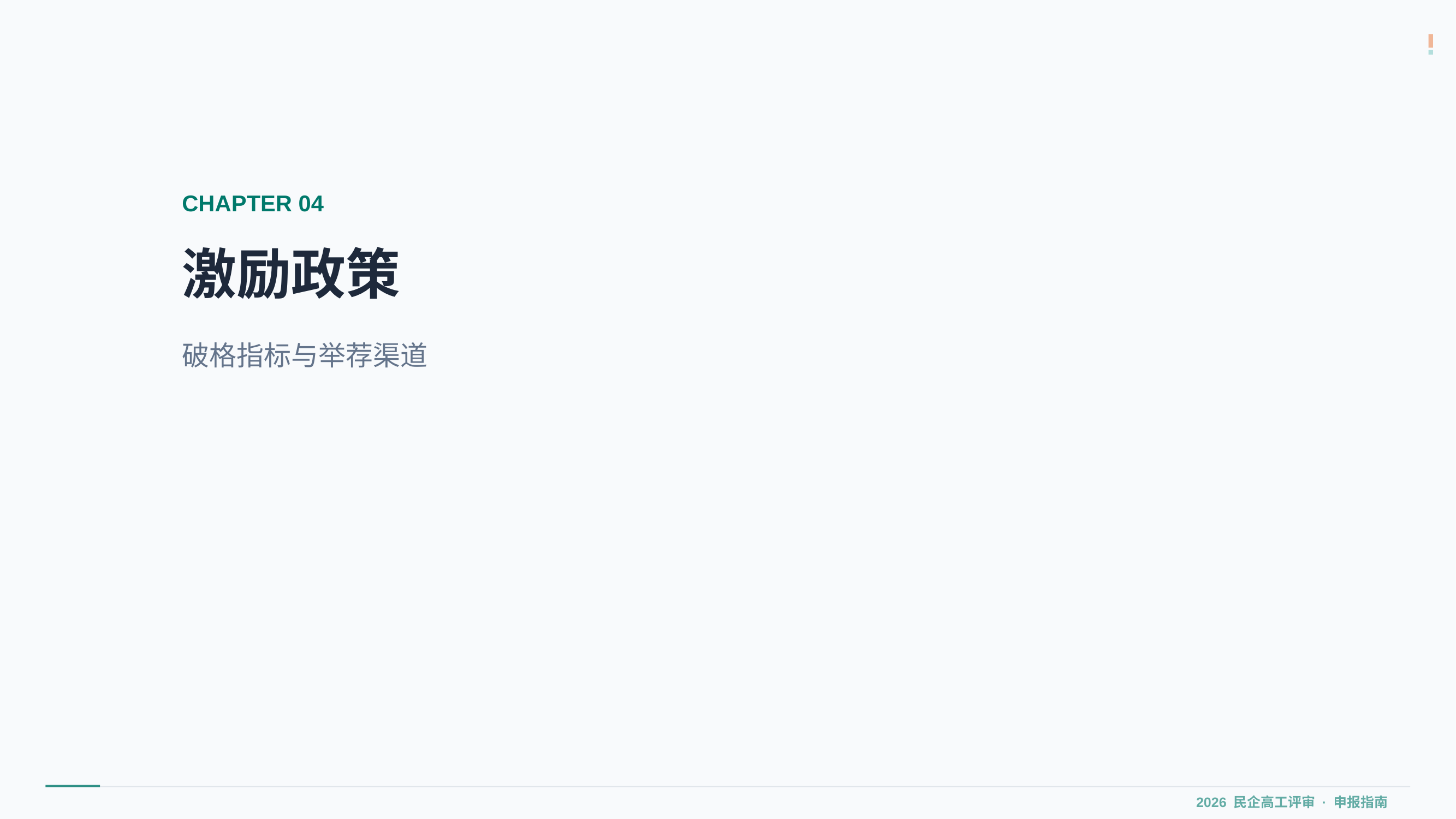

CHAPTER 04
激励政策
破格指标与举荐渠道

# 2026 民企高工评审 · 申报指南